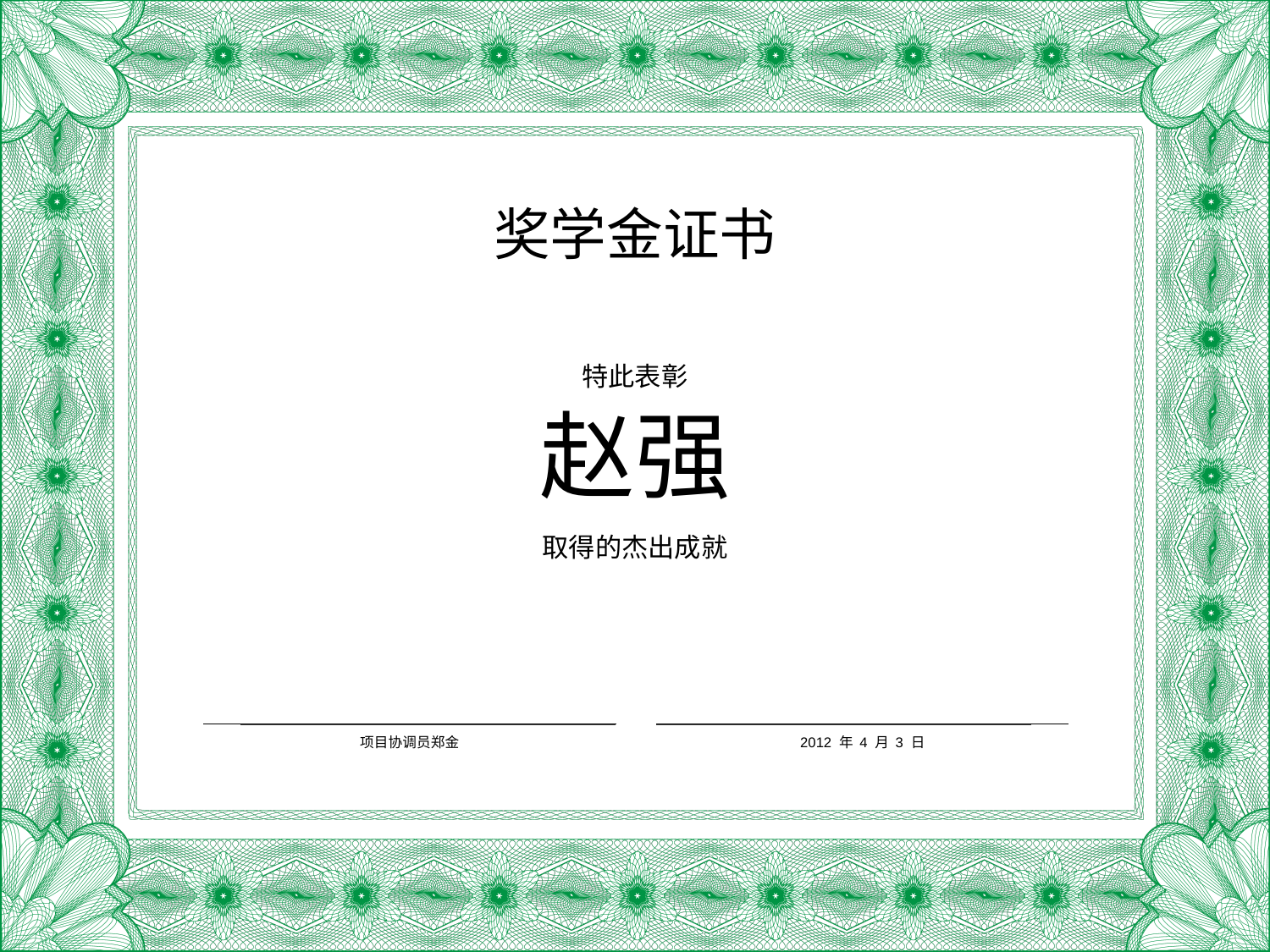

奖学金证书
特此表彰
赵强
取得的杰出成就
项目协调员郑金
2012 年 4 月 3 日